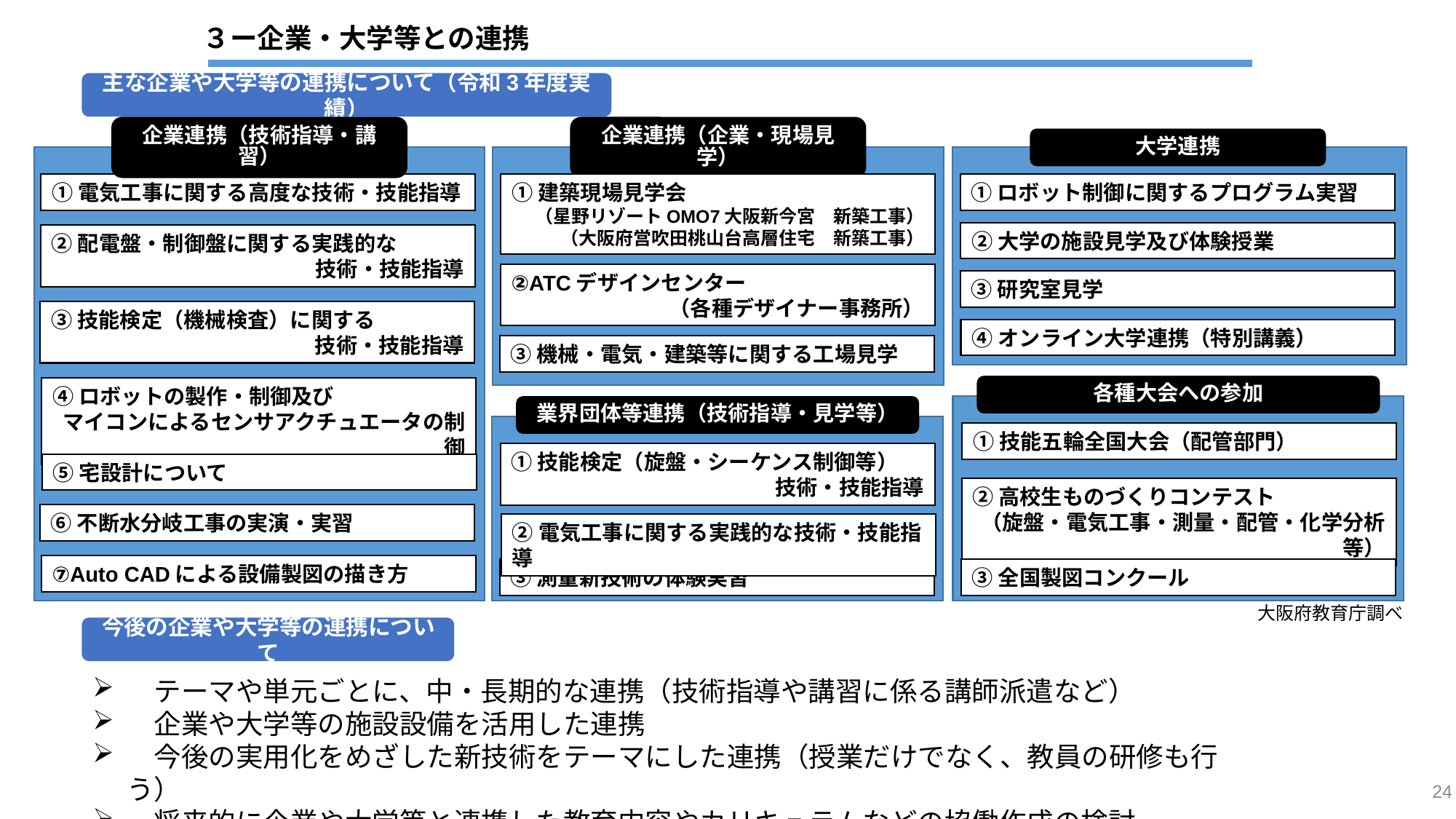

３ー企業・大学等との連携
主な企業や大学等の連携について（令和3年度実績）
企業連携（技術指導・講習）
大学連携
企業連携（企業・現場見学）

①建築現場見学会
（星野リゾートOMO7大阪新今宮　新築工事）
（大阪府営吹田桃山台高層住宅　新築工事）
①ロボット制御に関するプログラム実習
①電気工事に関する高度な技術・技能指導
②大学の施設見学及び体験授業
②配電盤・制御盤に関する実践的な
技術・技能指導
②ATCデザインセンター
（各種デザイナー事務所）
③研究室見学
③技能検定（機械検査）に関する
技術・技能指導
④オンライン大学連携（特別講義）
③機械・電気・建築等に関する工場見学
各種大会への参加
④ロボットの製作・制御及び
マイコンによるセンサアクチュエータの制御

業界団体等連携（技術指導・見学等）

①技能五輪全国大会（配管部門）
①技能検定（旋盤・シーケンス制御等）
技術・技能指導
⑤宅設計について
②高校生ものづくりコンテスト
（旋盤・電気工事・測量・配管・化学分析等）
⑥不断水分岐工事の実演・実習
②電気工事に関する実践的な技術・技能指導
⑦Auto CADによる設備製図の描き方
③全国製図コンクール
③測量新技術の体験実習
大阪府教育庁調べ
今後の企業や大学等の連携について
　テーマや単元ごとに、中・長期的な連携（技術指導や講習に係る講師派遣など）
　企業や大学等の施設設備を活用した連携
　今後の実用化をめざした新技術をテーマにした連携（授業だけでなく、教員の研修も行う）
　将来的に企業や大学等と連携した教育内容やカリキュラムなどの協働作成の検討
24